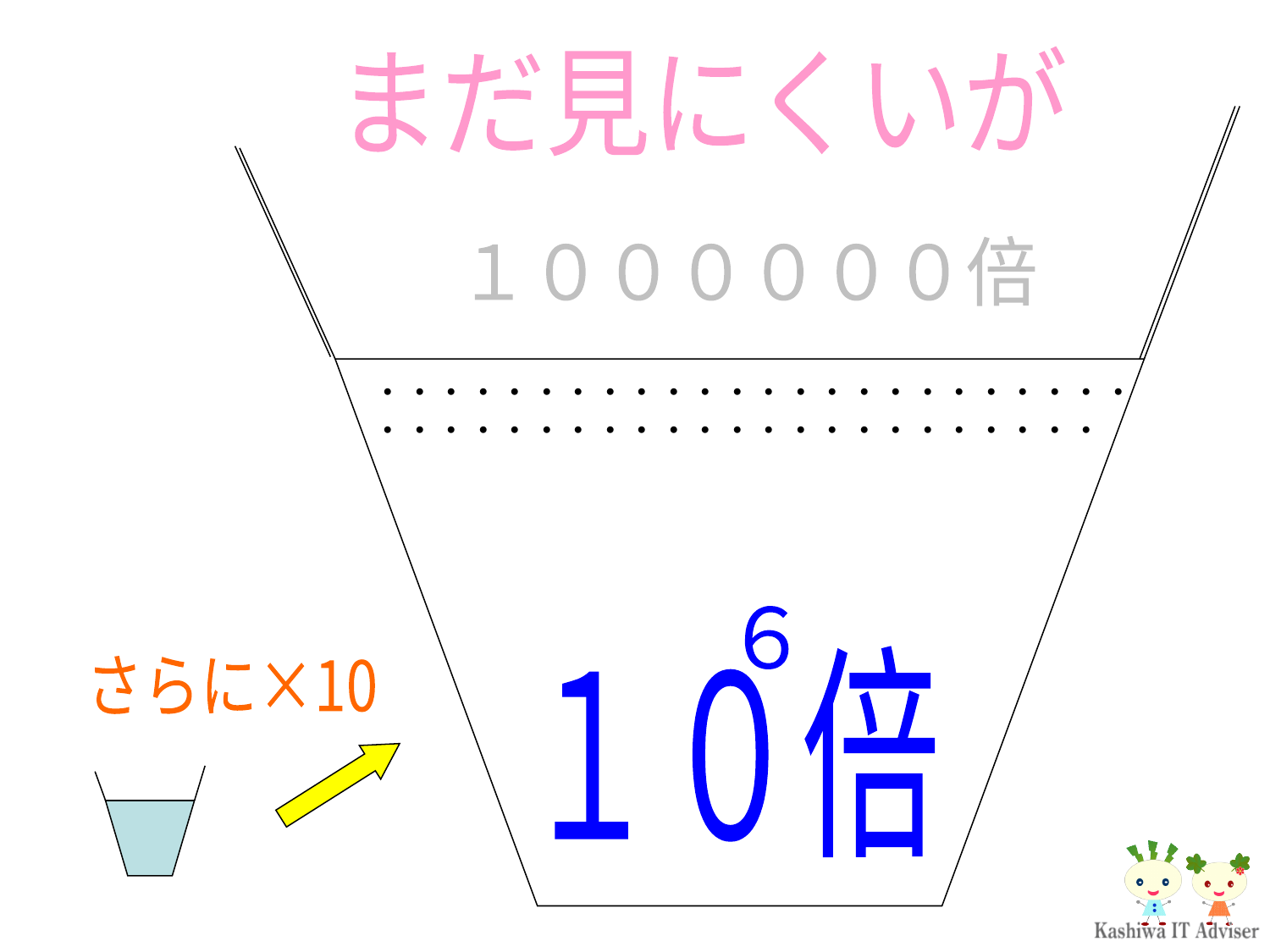

まだ見にくいが

・・・・・・・・・・・・・・・・・・・・・・・・・・・・・・・・・・・・・・・・・・・・・・・
１００００００倍
６
１０倍
さらに×10